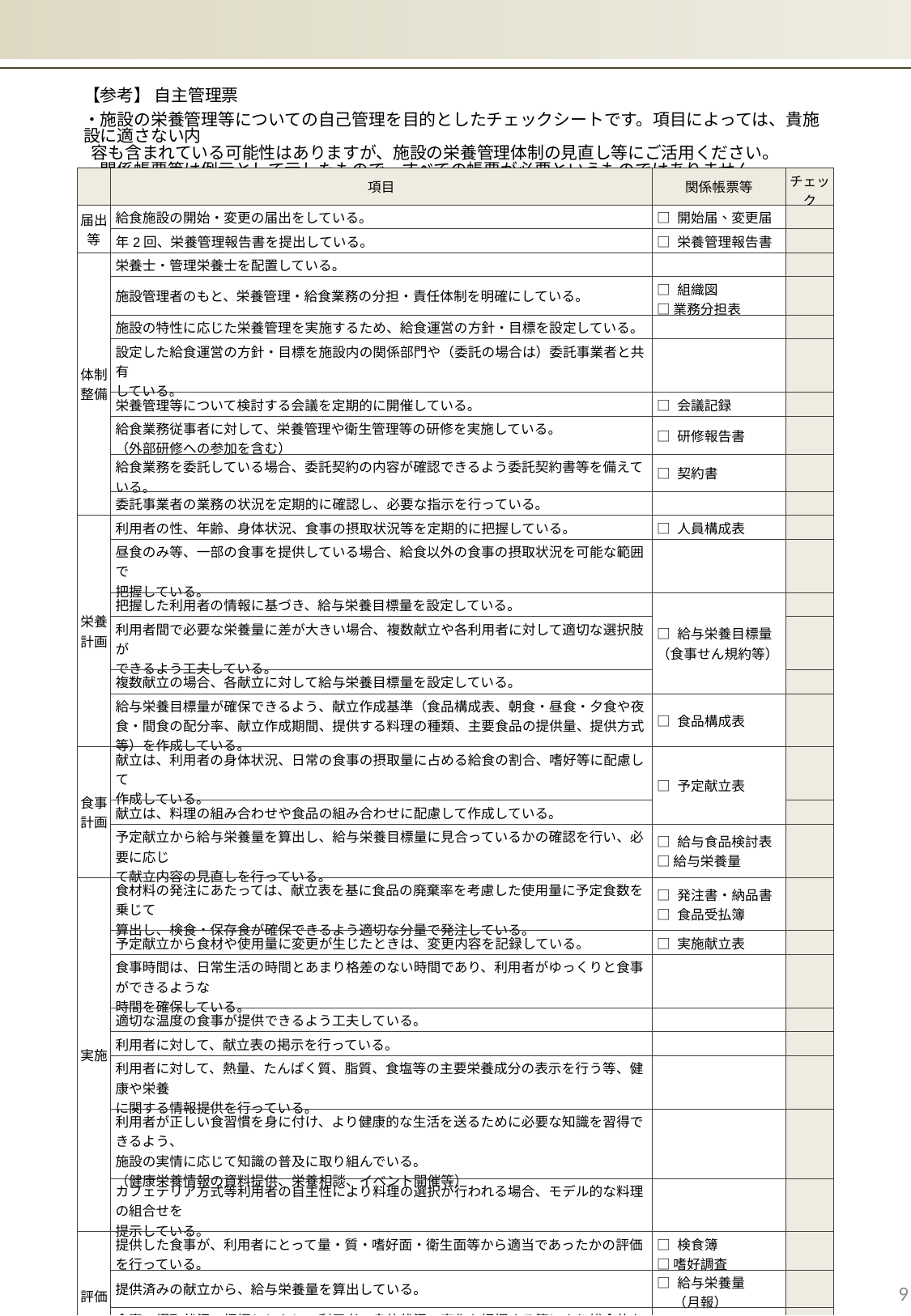

給食施設自主管理票
【参考】 自主管理票
・施設の栄養管理等についての自己管理を目的としたチェックシートです。項目によっては、貴施設に適さない内
 容も含まれている可能性はありますが、施設の栄養管理体制の見直し等にご活用ください。
・関係帳票等は例示として示したもので、すべての帳票が必要というものではありません。
|  | 項目 | 関係帳票等 | チェック |
| --- | --- | --- | --- |
| 届出等 | 給食施設の開始・変更の届出をしている。 | □ 開始届、変更届 |  |
|  | 年2回、栄養管理報告書を提出している。 | □ 栄養管理報告書 |  |
| 体制整備 | 栄養士・管理栄養士を配置している。 |  |  |
|  | 施設管理者のもと、栄養管理・給食業務の分担・責任体制を明確にしている。 | □ 組織図 □ 業務分担表 |  |
|  | 施設の特性に応じた栄養管理を実施するため、給食運営の方針・目標を設定している。 |  |  |
|  | 設定した給食運営の方針・目標を施設内の関係部門や（委託の場合は）委託事業者と共有 している。 |  |  |
|  | 栄養管理等について検討する会議を定期的に開催している。 | □ 会議記録 |  |
|  | 給食業務従事者に対して、栄養管理や衛生管理等の研修を実施している。 （外部研修への参加を含む） | □ 研修報告書 |  |
|  | 給食業務を委託している場合、委託契約の内容が確認できるよう委託契約書等を備えている。 | □ 契約書 |  |
|  | 委託事業者の業務の状況を定期的に確認し、必要な指示を行っている。 |  |  |
| 栄養計画 | 利用者の性、年齢、身体状況、食事の摂取状況等を定期的に把握している。 | □ 人員構成表 |  |
|  | 昼食のみ等、一部の食事を提供している場合、給食以外の食事の摂取状況を可能な範囲で 把握している。 |  |  |
|  | 把握した利用者の情報に基づき、給与栄養目標量を設定している。 | □ 給与栄養目標量 （食事せん規約等） |  |
|  | 利用者間で必要な栄養量に差が大きい場合、複数献立や各利用者に対して適切な選択肢が できるよう工夫している。 |  |  |
|  | 複数献立の場合、各献立に対して給与栄養目標量を設定している。 |  |  |
|  | 給与栄養目標量が確保できるよう、献立作成基準（食品構成表、朝食・昼食・夕食や夜食・間食の配分率、献立作成期間、提供する料理の種類、主要食品の提供量、提供方式等）を作成している。 | □ 食品構成表 |  |
| 食事計画 | 献立は、利用者の身体状況、日常の食事の摂取量に占める給食の割合、嗜好等に配慮して 作成している。 | □ 予定献立表 |  |
|  | 献立は、料理の組み合わせや食品の組み合わせに配慮して作成している。 |  |  |
|  | 予定献立から給与栄養量を算出し、給与栄養目標量に見合っているかの確認を行い、必要に応じ て献立内容の見直しを行っている。 | □ 給与食品検討表 □ 給与栄養量 |  |
| 実施 | 食材料の発注にあたっては、献立表を基に食品の廃棄率を考慮した使用量に予定食数を乗じて 算出し、検食・保存食が確保できるよう適切な分量で発注している。 | □ 発注書・納品書 □ 食品受払簿 |  |
|  | 予定献立から食材や使用量に変更が生じたときは、変更内容を記録している。 | □ 実施献立表 |  |
|  | 食事時間は、日常生活の時間とあまり格差のない時間であり、利用者がゆっくりと食事ができるような 時間を確保している。 |  |  |
|  | 適切な温度の食事が提供できるよう工夫している。 |  |  |
|  | 利用者に対して、献立表の掲示を行っている。 |  |  |
|  | 利用者に対して、熱量、たんぱく質、脂質、食塩等の主要栄養成分の表示を行う等、健康や栄養 に関する情報提供を行っている。 |  |  |
|  | 利用者が正しい食習慣を身に付け、より健康的な生活を送るために必要な知識を習得できるよう、 施設の実情に応じて知識の普及に取り組んでいる。 （健康栄養情報の資料提供、栄養相談、イベント開催等） |  |  |
|  | カフェテリア方式等利用者の自主性により料理の選択が行われる場合、モデル的な料理の組合せを 提示している。 |  |  |
| 評価 | 提供した食事が、利用者にとって量・質・嗜好面・衛生面等から適当であったかの評価を行っている。 | □ 検食簿 □ 嗜好調査 |  |
|  | 提供済みの献立から、給与栄養量を算出している。 | □ 給与栄養量 　 （月報） |  |
|  | 食事の摂取状況の把握とともに、利用者の身体状況の変化を把握する等により総合的な評価を 行い、その結果に基づき、食事計画の改善を図っている。 | □ 喫食量調査 □ 残食量調査 |  |
| 危機管理対策 | 災害等発生時に備え、食料の備蓄を行うとともに、期限前に有効活用している。 | □ 備蓄食品一覧 |  |
|  | 災害等発生時の食事提供に関するマニュアルを作成している。 | □ マニュアル |  |
|  | 災害等発生時の食事提供に関する訓練を実施している。 |  |  |
|  | 災害等発生時でも適切な食事が提供できるよう、施設内や施設間、他機関の協力体制が整備 されている。 |  |  |
9